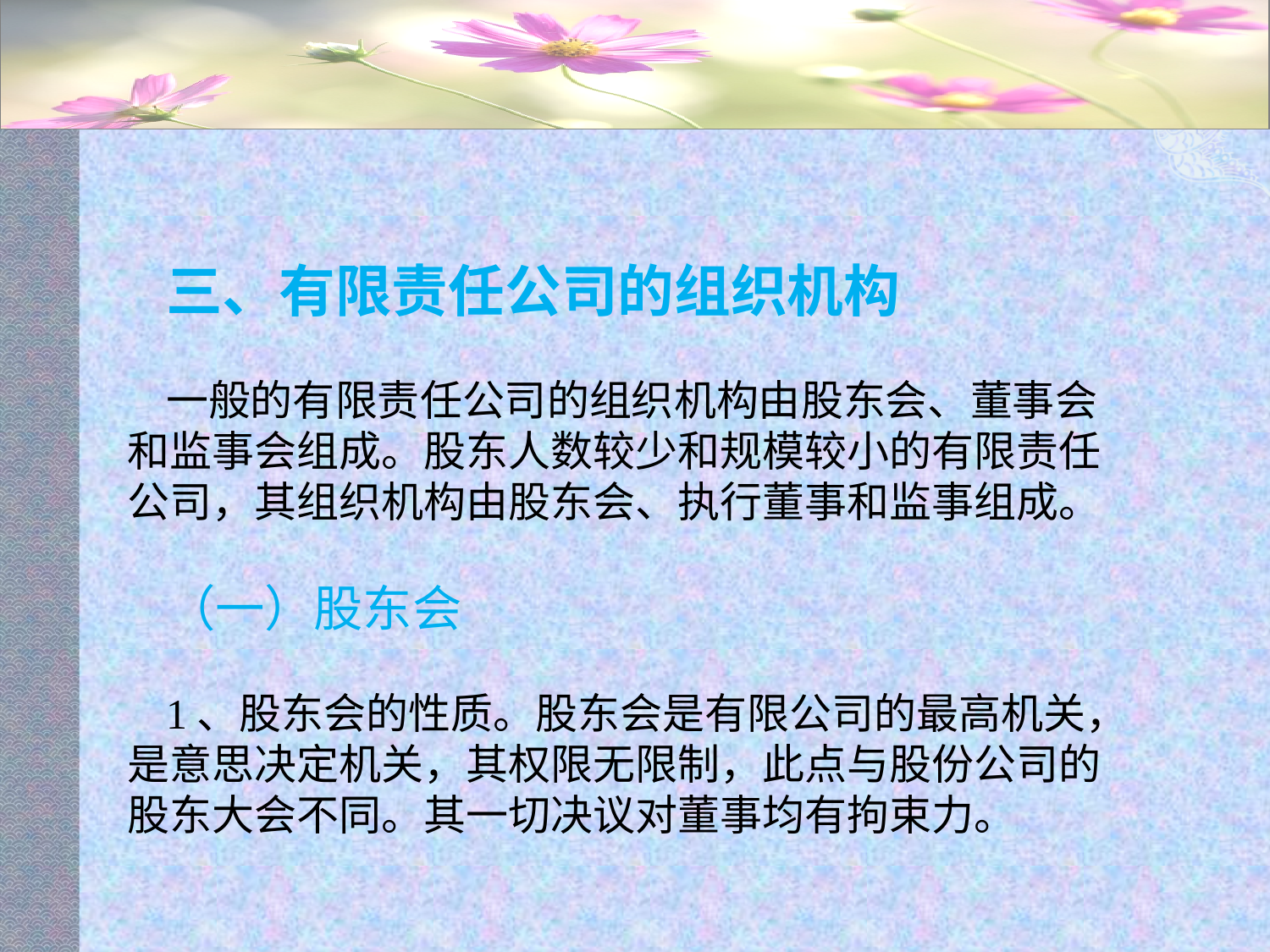

#
三、有限责任公司的组织机构

一般的有限责任公司的组织机构由股东会、董事会和监事会组成。股东人数较少和规模较小的有限责任公司，其组织机构由股东会、执行董事和监事组成。

（一）股东会

1、股东会的性质。股东会是有限公司的最高机关，是意思决定机关，其权限无限制，此点与股份公司的股东大会不同。其一切决议对董事均有拘束力。